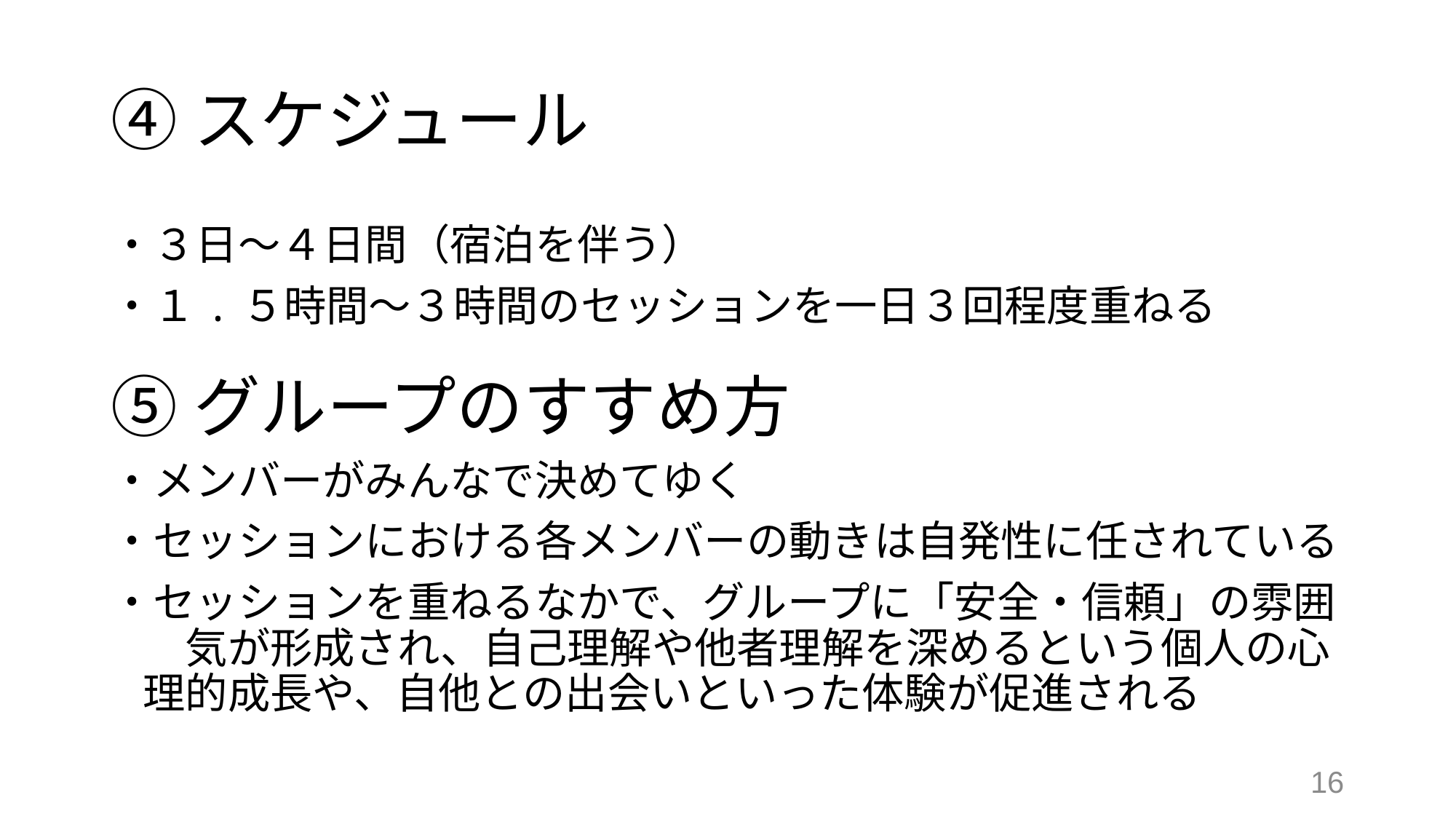

# ④スケジュール
・３日～４日間（宿泊を伴う）
・１.５時間～３時間のセッションを一日３回程度重ねる
⑤グループのすすめ方
・メンバーがみんなで決めてゆく
・セッションにおける各メンバーの動きは自発性に任されている
・セッションを重ねるなかで、グループに「安全・信頼」の雰囲　気が形成され、自己理解や他者理解を深めるという個人の心理的成長や、自他との出会いといった体験が促進される

16